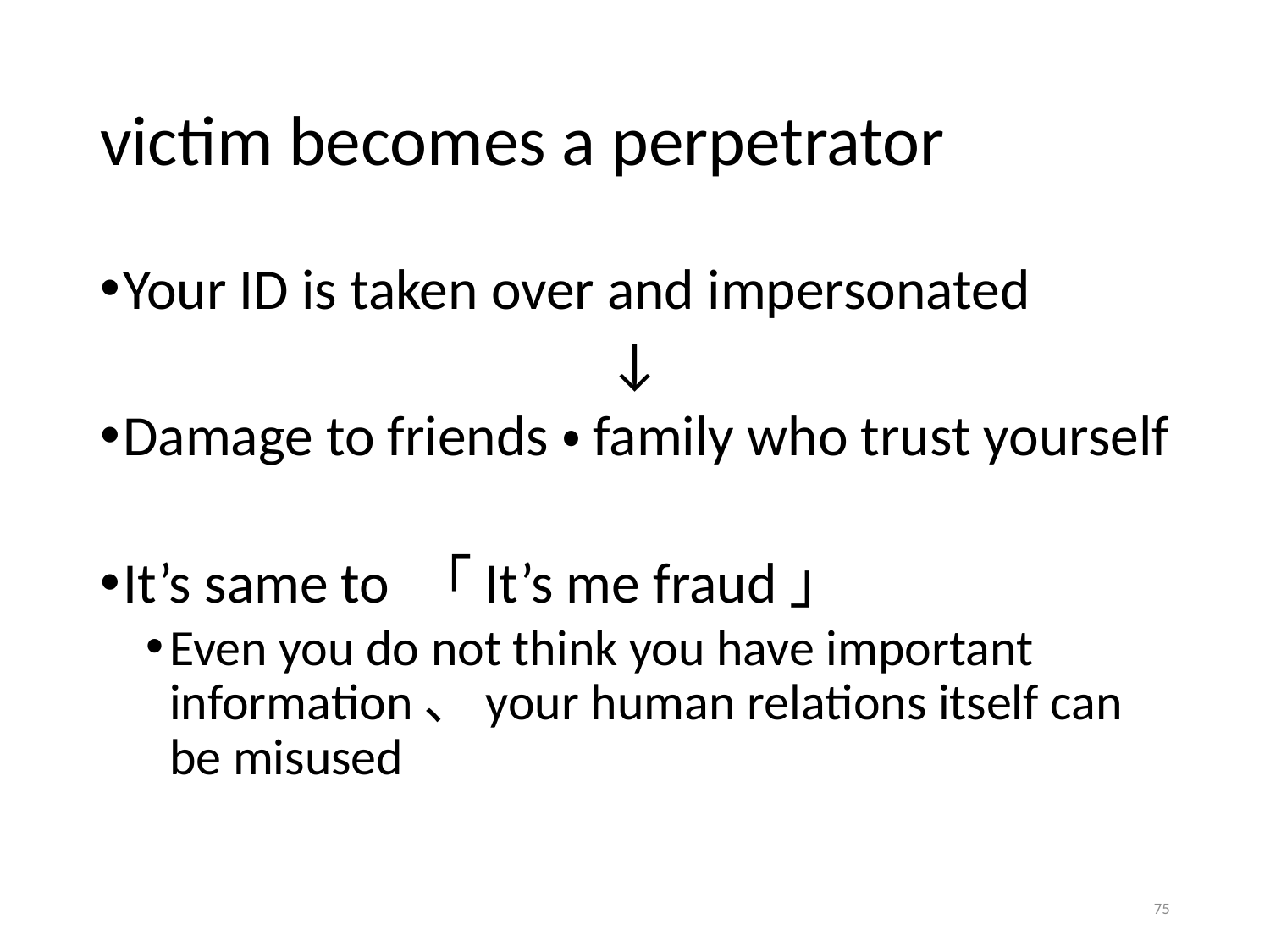

# victim becomes a perpetrator
Your ID is taken over and impersonated
↓
Damage to friends・family who trust yourself

It’s same to 「It’s me fraud」
Even you do not think you have important information、your human relations itself can be misused
75